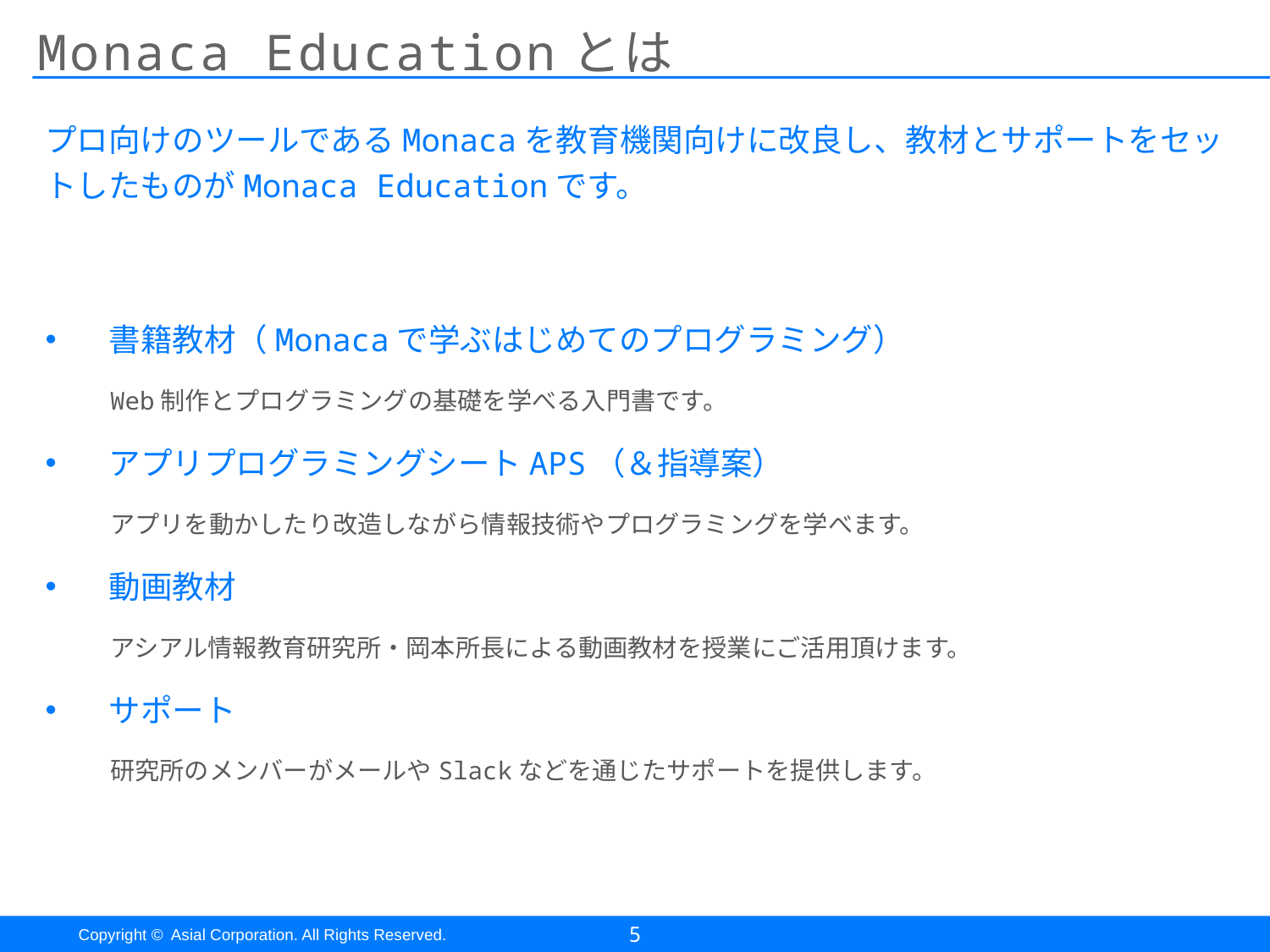

# Monaca Educationとは
プロ向けのツールであるMonacaを教育機関向けに改良し、教材とサポートをセットしたものがMonaca Educationです。

書籍教材（Monacaで学ぶはじめてのプログラミング）
Web制作とプログラミングの基礎を学べる入門書です。
アプリプログラミングシートAPS（＆指導案）
アプリを動かしたり改造しながら情報技術やプログラミングを学べます。
動画教材
アシアル情報教育研究所・岡本所長による動画教材を授業にご活用頂けます。
サポート
研究所のメンバーがメールやSlackなどを通じたサポートを提供します。

5